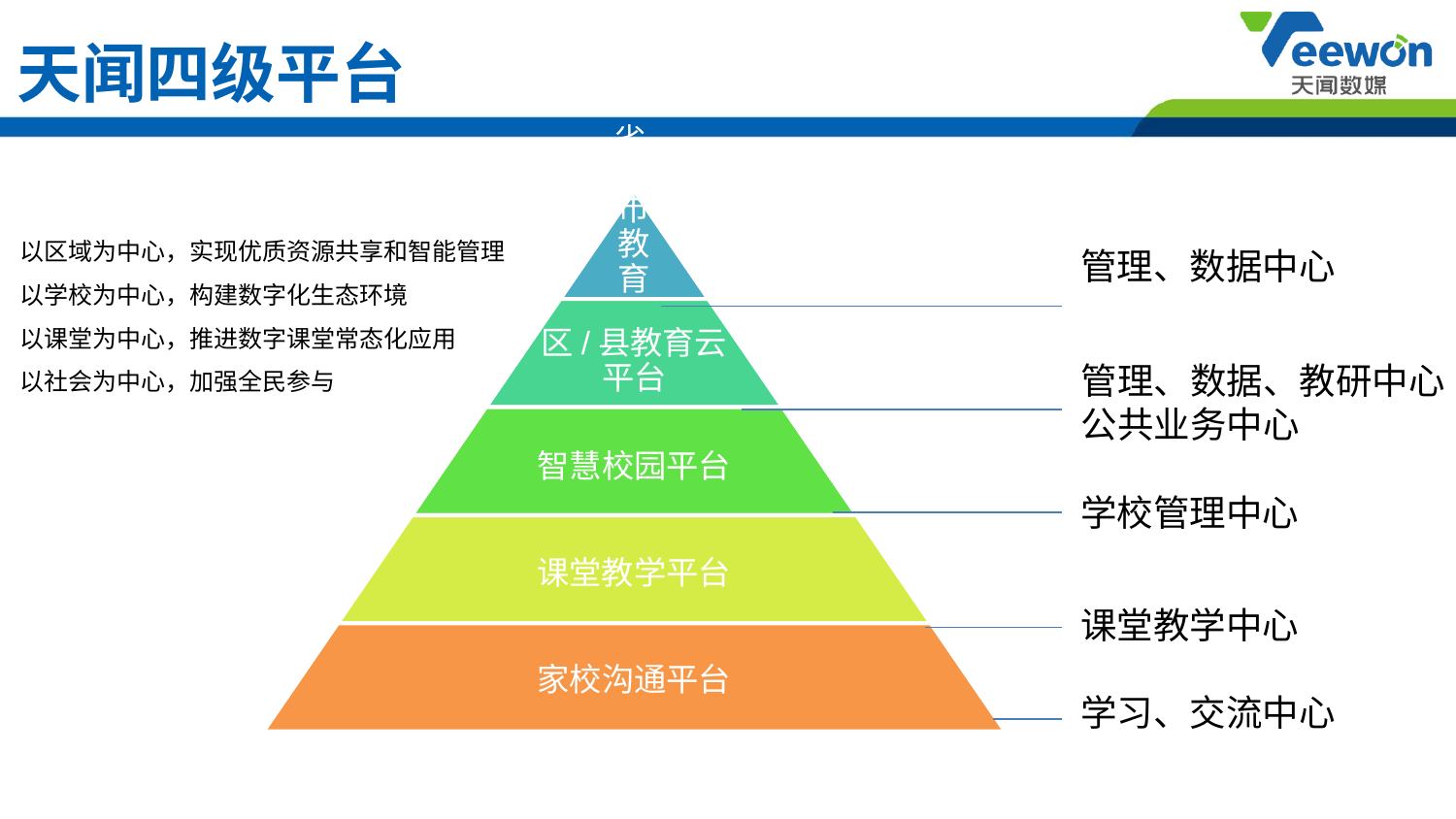

# 天闻四级平台
省/市教育云平台
区/县教育云平台
智慧校园平台
课堂教学平台
家校沟通平台
以区域为中心，实现优质资源共享和智能管理
以学校为中心，构建数字化生态环境
以课堂为中心，推进数字课堂常态化应用
以社会为中心，加强全民参与
管理、数据中心
管理、数据、教研中心
公共业务中心
学校管理中心
课堂教学中心
学习、交流中心